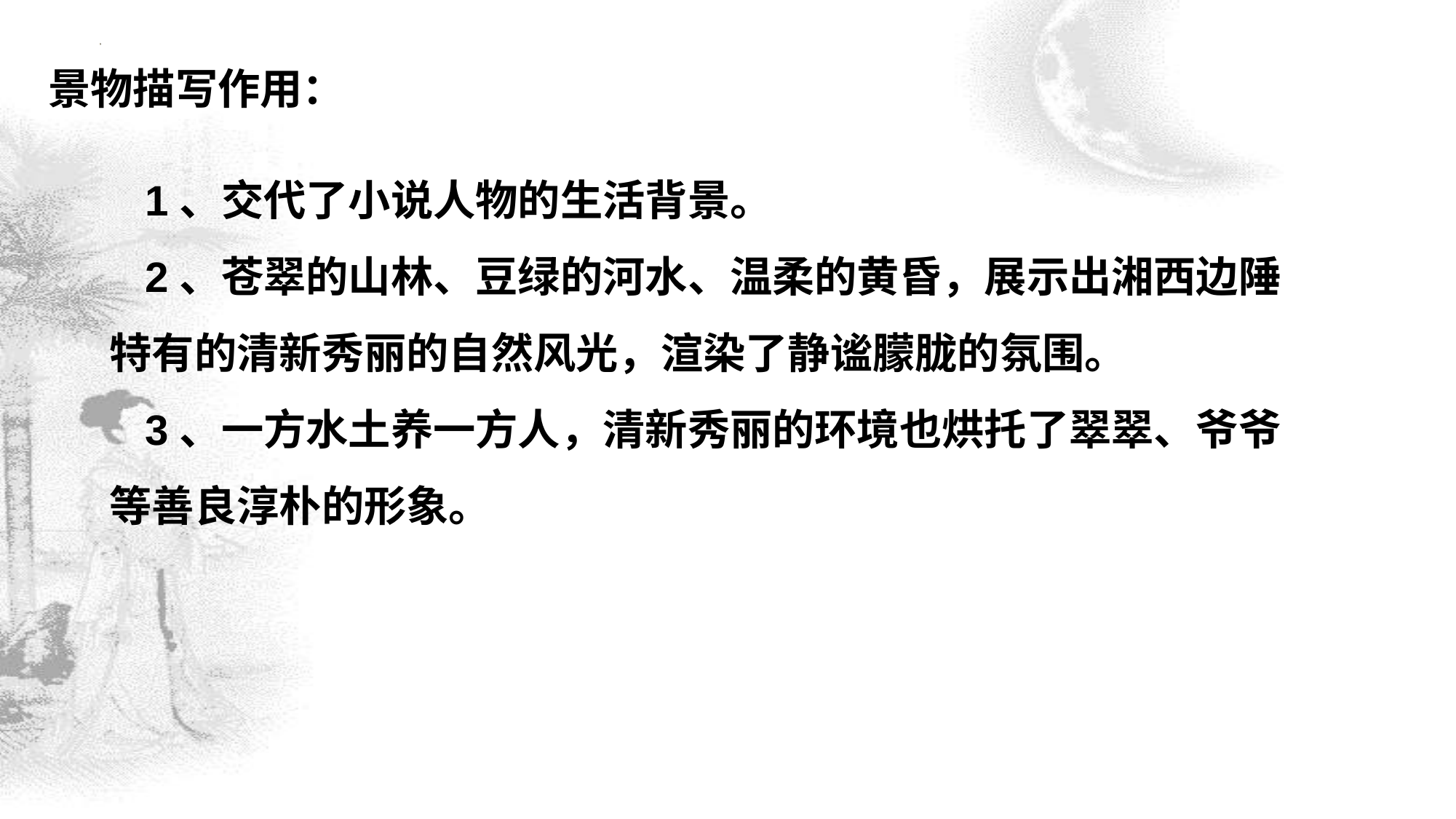

景物描写作用：
   1、交代了小说人物的生活背景。
   2、苍翠的山林、豆绿的河水、温柔的黄昏，展示出湘西边陲特有的清新秀丽的自然风光，渲染了静谧朦胧的氛围。
   3、一方水土养一方人，清新秀丽的环境也烘托了翠翠、爷爷等善良淳朴的形象。